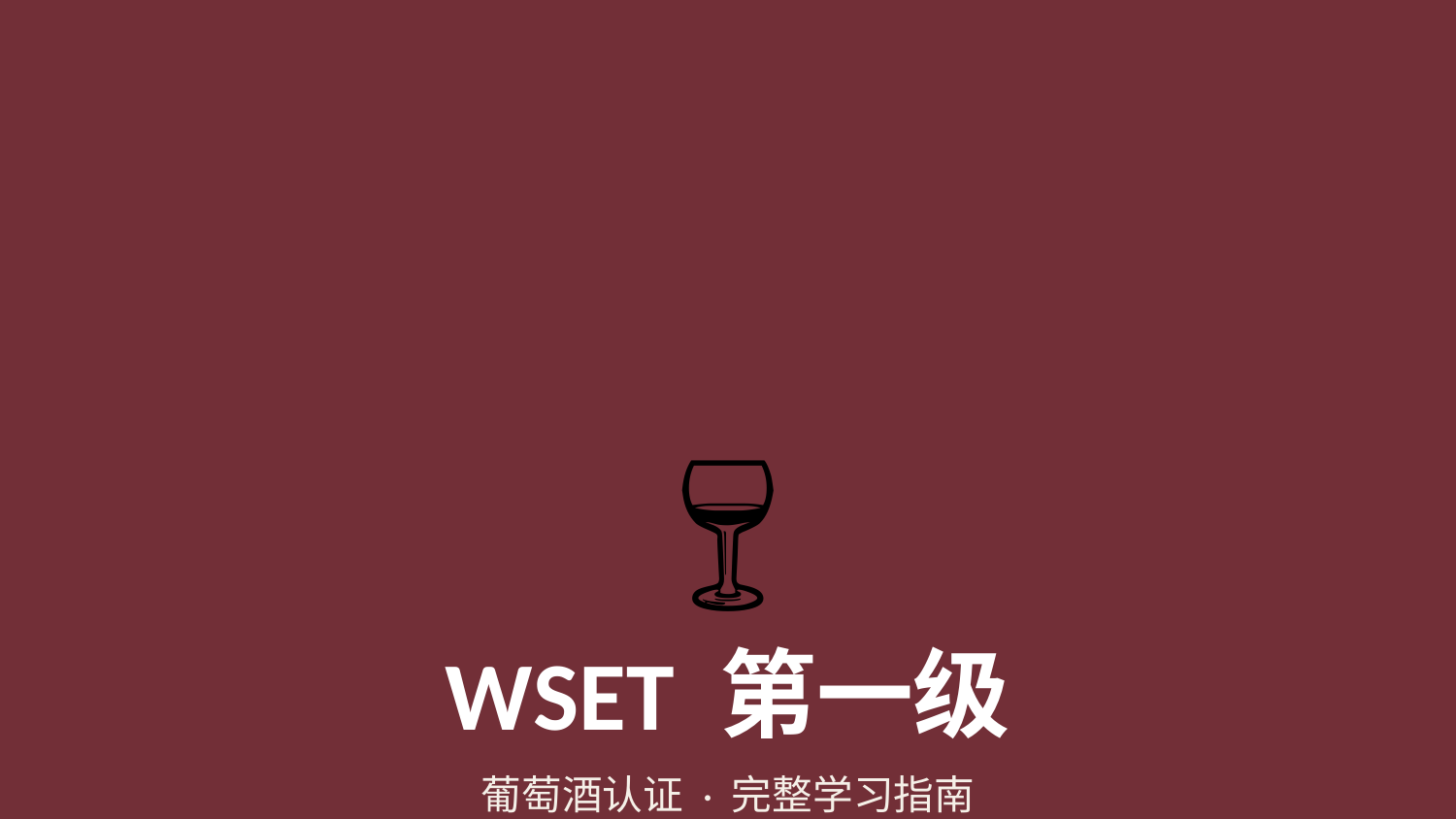

🍷
WSET 第一级
葡萄酒认证 · 完整学习指南
第九版 · 2012